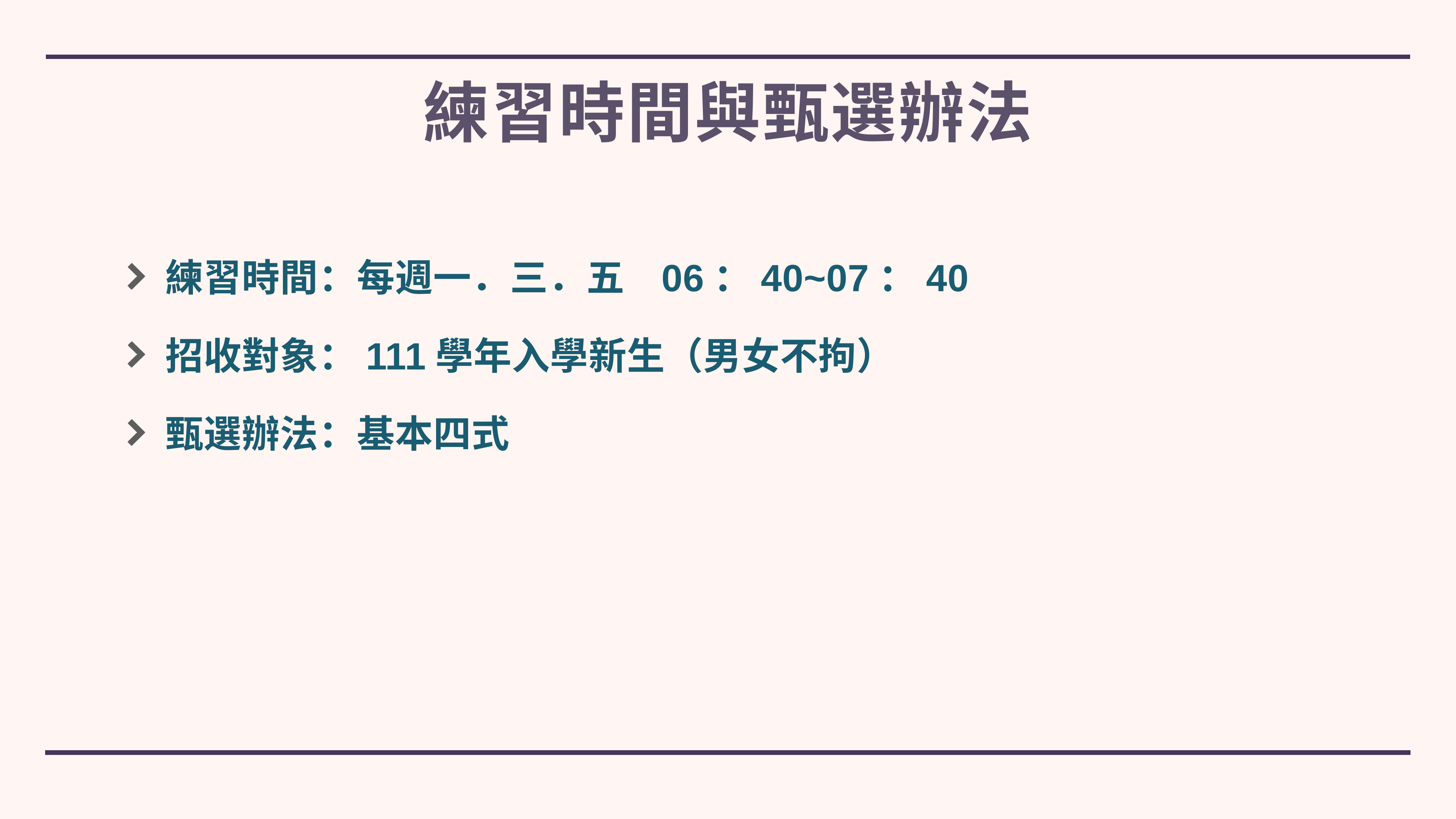

# 練習時間與甄選辦法
練習時間：每週一．三．五   06：40~07：40
招收對象：111學年入學新生（男女不拘）
甄選辦法：基本四式
16